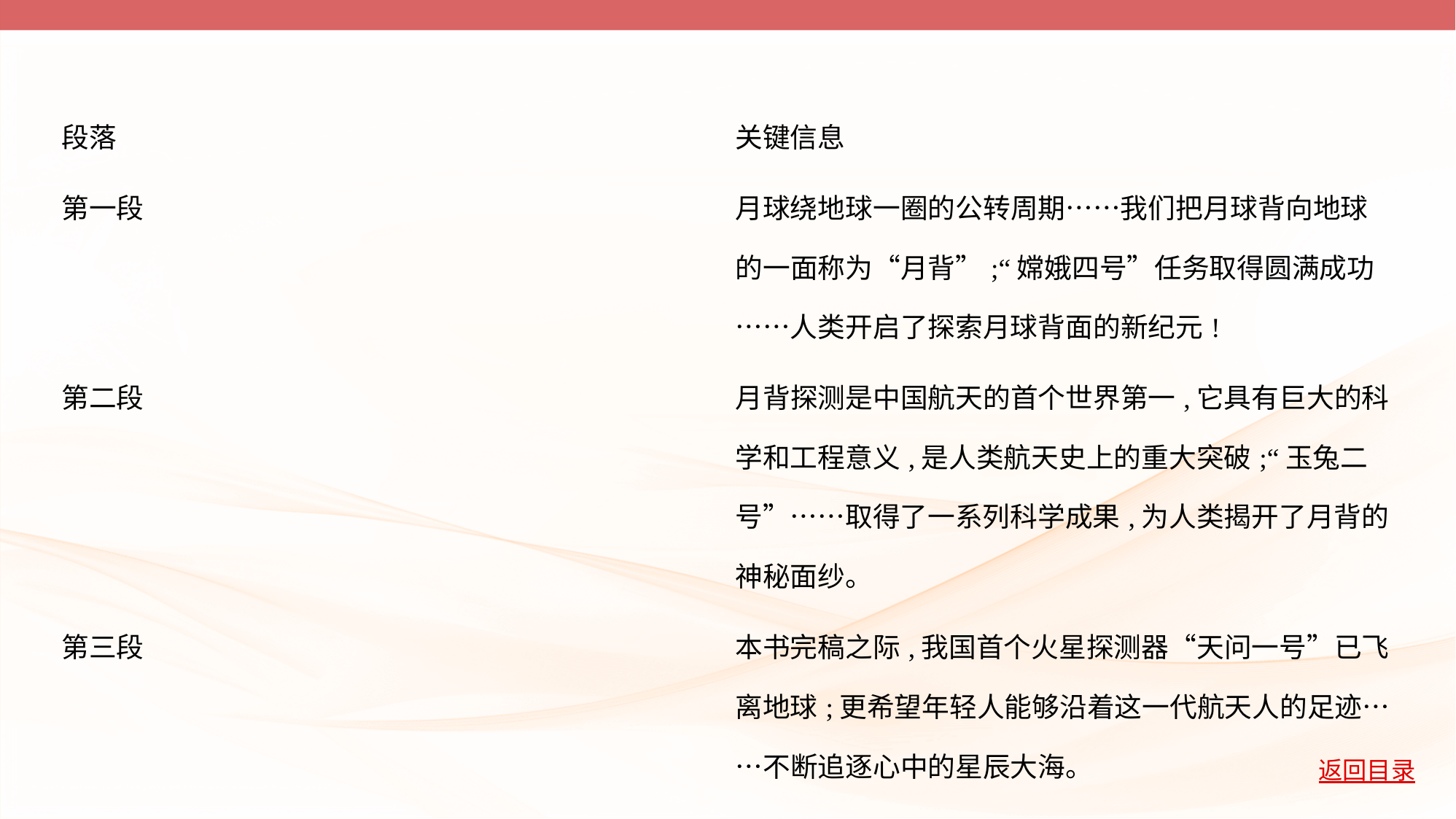

| 段落 | 关键信息 |
| --- | --- |
| 第一段 | 月球绕地球一圈的公转周期……我们把月球背向地球 的一面称为“月背”;“嫦娥四号”任务取得圆满成功 ……人类开启了探索月球背面的新纪元! |
| 第二段 | 月背探测是中国航天的首个世界第一,它具有巨大的科 学和工程意义,是人类航天史上的重大突破;“玉兔二 号”……取得了一系列科学成果,为人类揭开了月背的 神秘面纱。 |
| 第三段 | 本书完稿之际,我国首个火星探测器“天问一号”已飞 离地球;更希望年轻人能够沿着这一代航天人的足迹… …不断追逐心中的星辰大海。 |